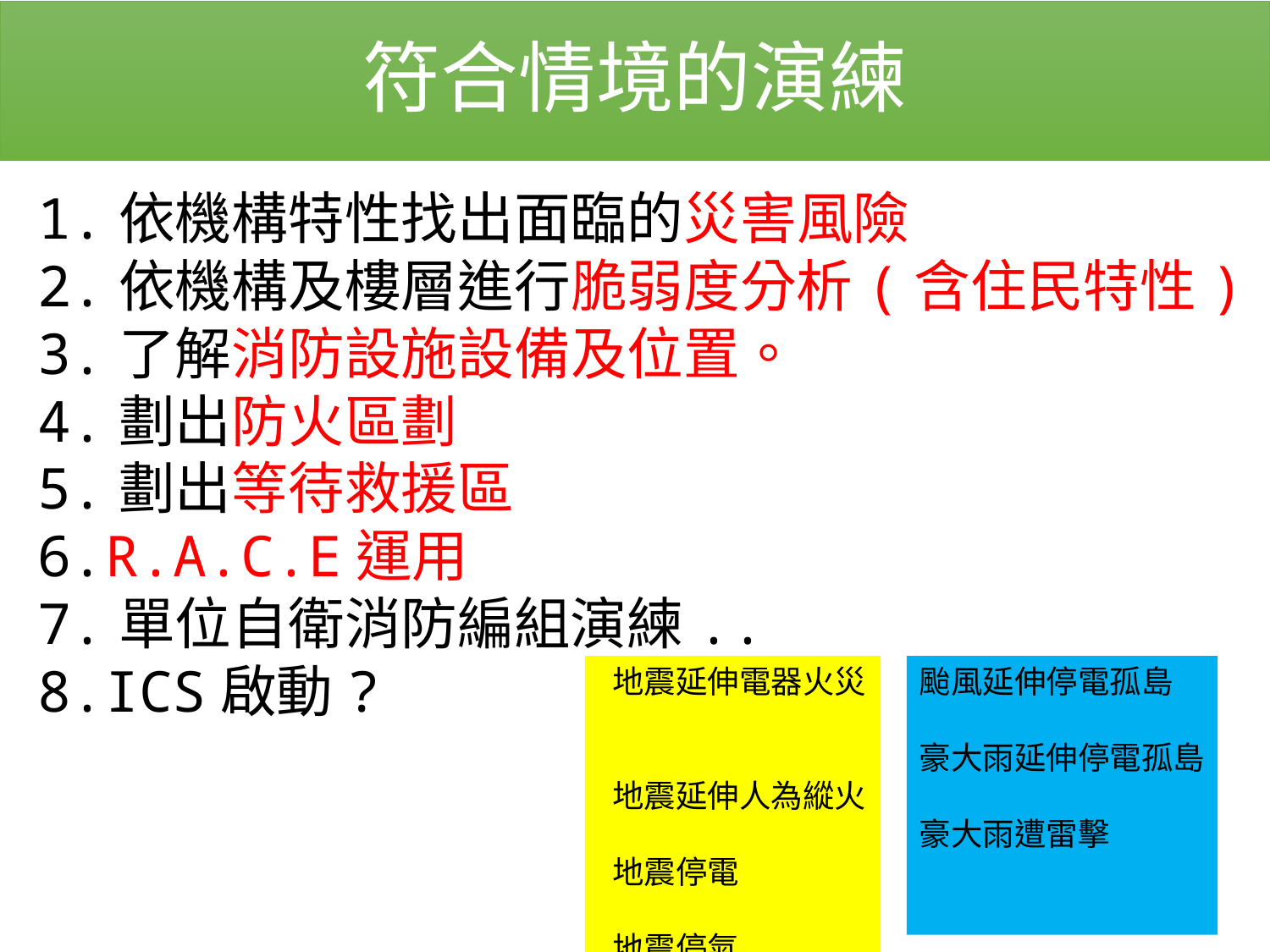

# 符合情境的演練
1.依機構特性找出面臨的災害風險
2.依機構及樓層進行脆弱度分析(含住民特性)
3.了解消防設施設備及位置。
4.劃出防火區劃
5.劃出等待救援區
6.R.A.C.E運用
7.單位自衛消防編組演練..
8.ICS啟動?
颱風延伸停電孤島

豪大雨延伸停電孤島

豪大雨遭雷擊

 地震延伸電器火災

 地震延伸人為縱火

 地震停電

 地震停氣